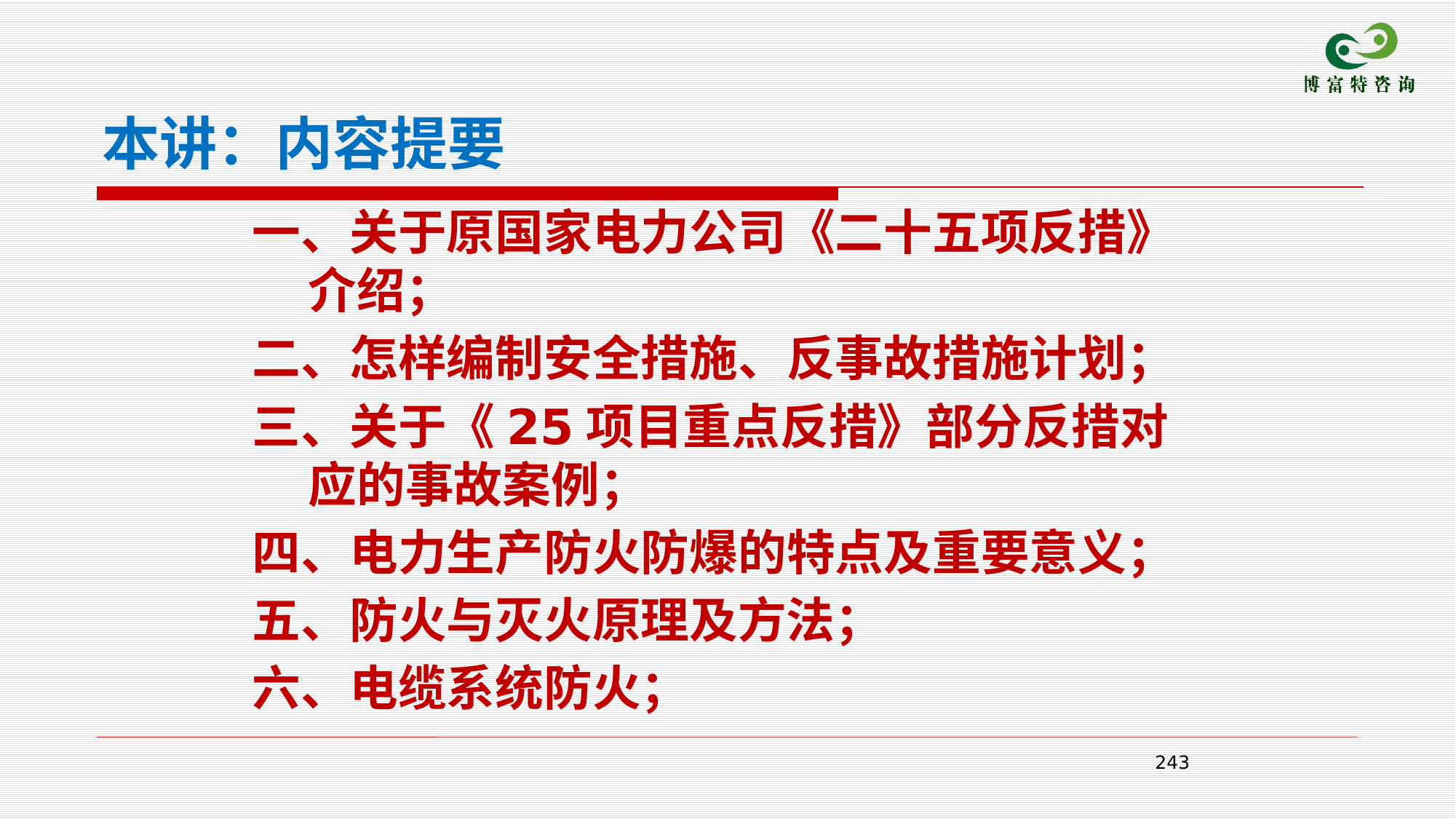

本讲：内容提要
一、关于原国家电力公司《二十五项反措》介绍；
二、怎样编制安全措施、反事故措施计划；
三、关于《25项目重点反措》部分反措对应的事故案例；
四、电力生产防火防爆的特点及重要意义；
五、防火与灭火原理及方法；
六、电缆系统防火；

243